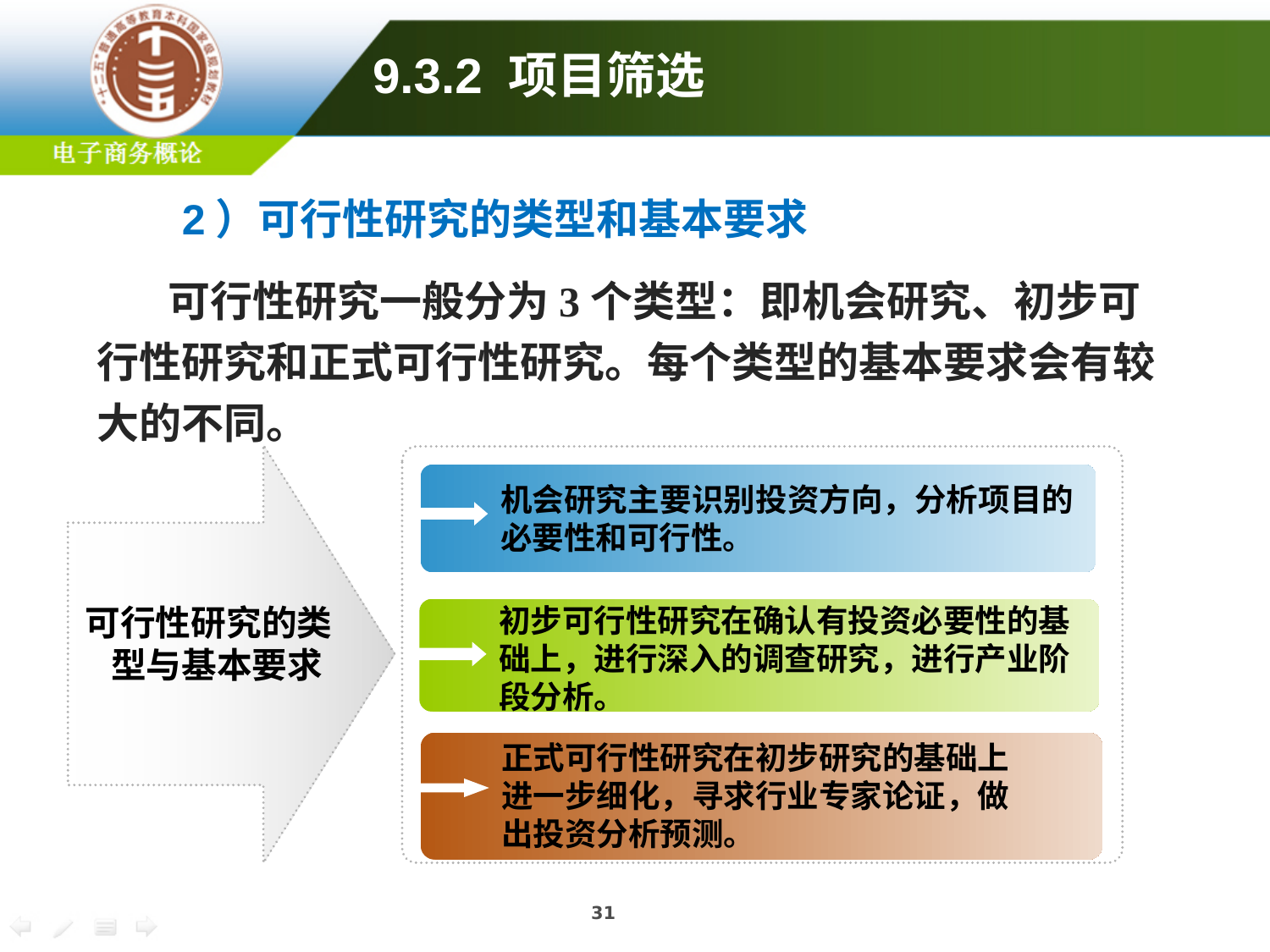

9.3.2 项目筛选
2）可行性研究的类型和基本要求
可行性研究一般分为3个类型：即机会研究、初步可行性研究和正式可行性研究。每个类型的基本要求会有较大的不同。

机会研究主要识别投资方向，分析项目的必要性和可行性。
可行性研究的类型与基本要求

初步可行性研究在确认有投资必要性的基础上，进行深入的调查研究，进行产业阶段分析。

正式可行性研究在初步研究的基础上进一步细化，寻求行业专家论证，做出投资分析预测。

31